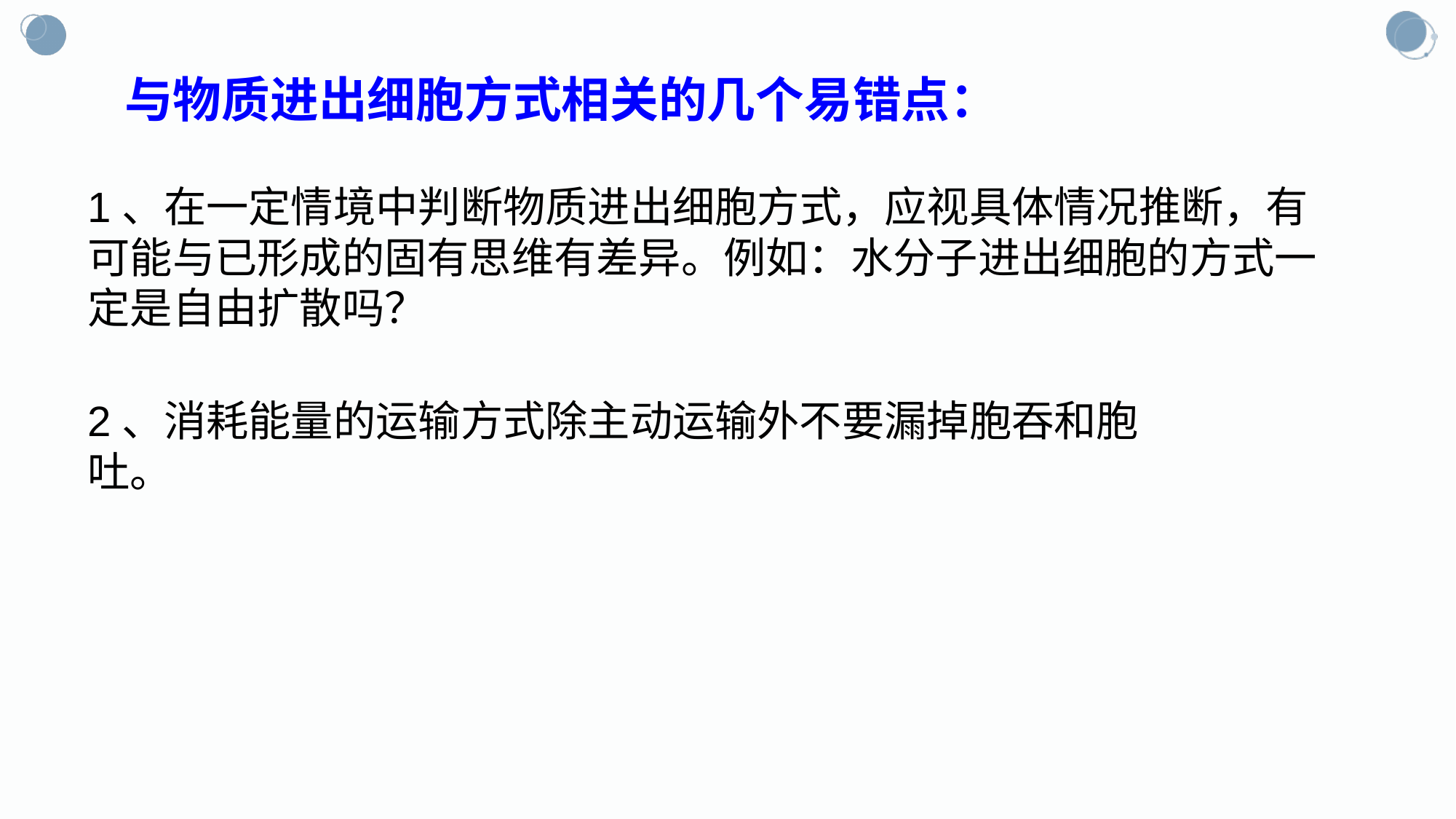

与物质进出细胞方式相关的几个易错点：
1、在一定情境中判断物质进出细胞方式，应视具体情况推断，有可能与已形成的固有思维有差异。例如：水分子进出细胞的方式一定是自由扩散吗？
2、消耗能量的运输方式除主动运输外不要漏掉胞吞和胞吐。